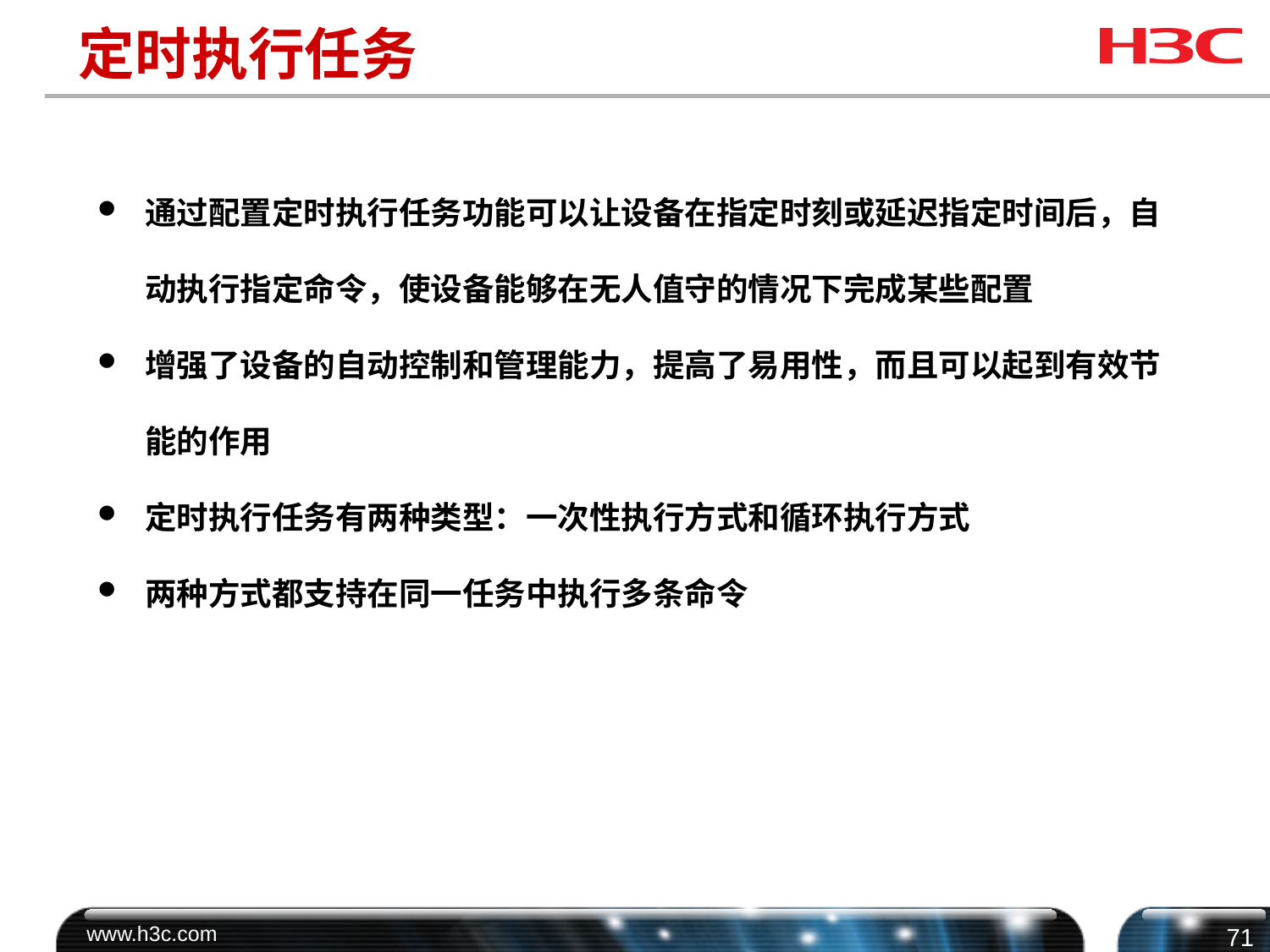

# 定时执行任务
通过配置定时执行任务功能可以让设备在指定时刻或延迟指定时间后，自动执行指定命令，使设备能够在无人值守的情况下完成某些配置
增强了设备的自动控制和管理能力，提高了易用性，而且可以起到有效节能的作用
定时执行任务有两种类型：一次性执行方式和循环执行方式
两种方式都支持在同一任务中执行多条命令